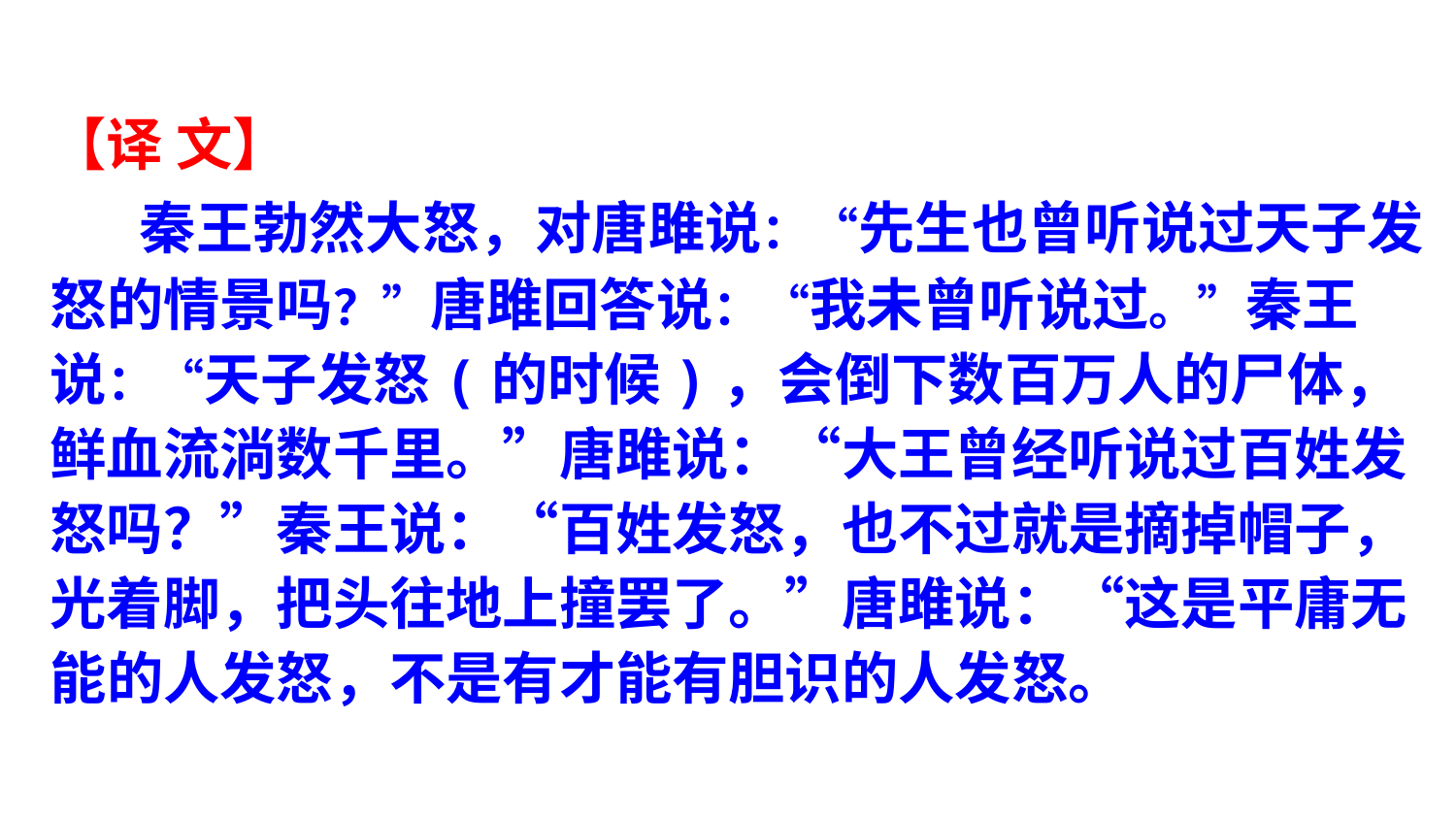

【译 文】
     秦王勃然大怒，对唐雎说：“先生也曾听说过天子发怒的情景吗？”唐雎回答说：“我未曾听说过。”秦王说：“天子发怒(的时候)，会倒下数百万人的尸体，鲜血流淌数千里。”唐雎说：“大王曾经听说过百姓发怒吗？”秦王说：“百姓发怒，也不过就是摘掉帽子，光着脚，把头往地上撞罢了。”唐雎说：“这是平庸无能的人发怒，不是有才能有胆识的人发怒。